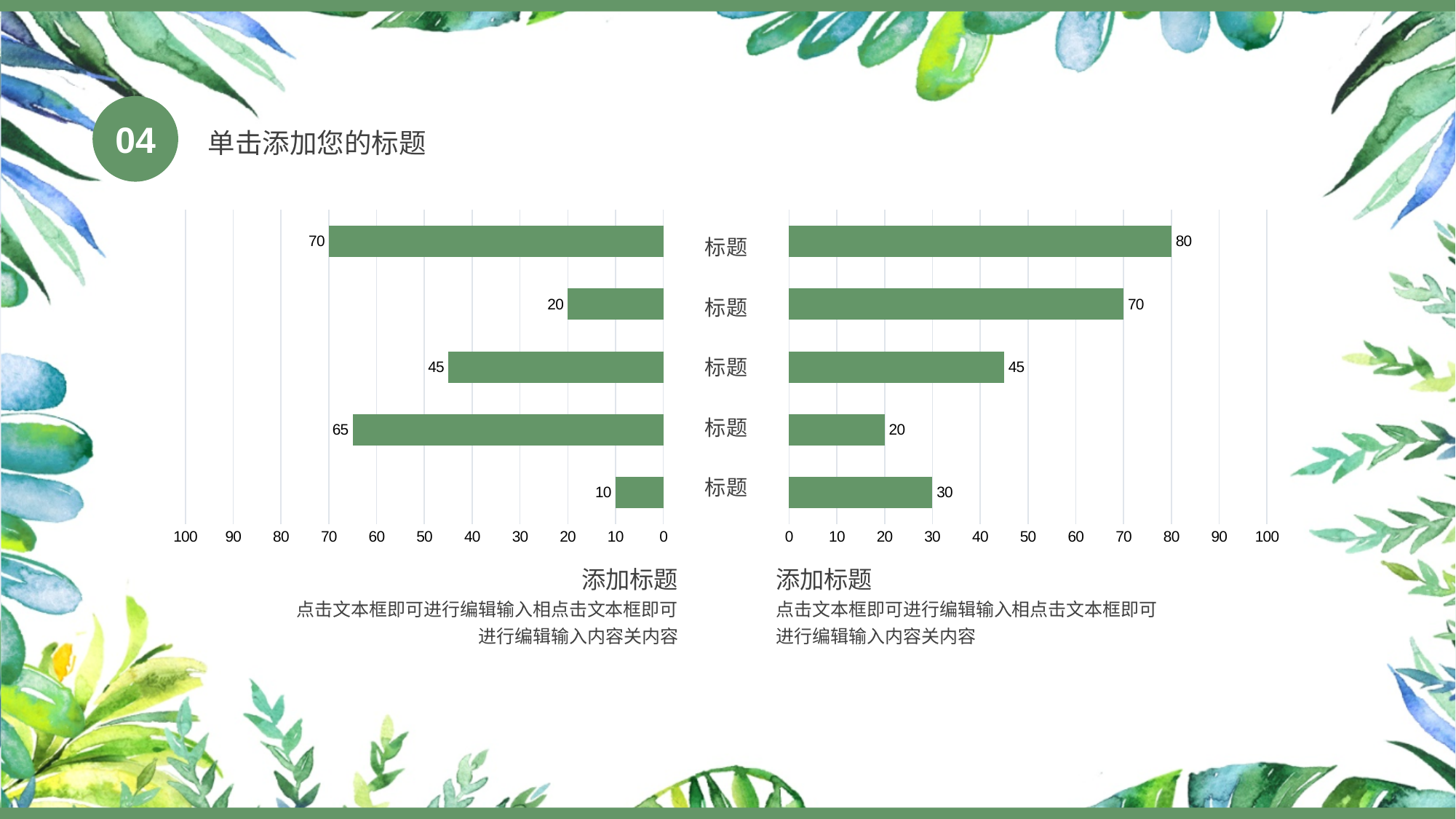

单击添加您的标题
04

### Chart

| Category |
|---|

### Chart

| Category |  |
|---|---|

### Chart

| Category |  |
|---|---|
标题
标题
标题
标题
标题
添加标题
添加标题
点击文本框即可进行编辑输入相点击文本框即可进行编辑输入内容关内容
点击文本框即可进行编辑输入相点击文本框即可进行编辑输入内容关内容